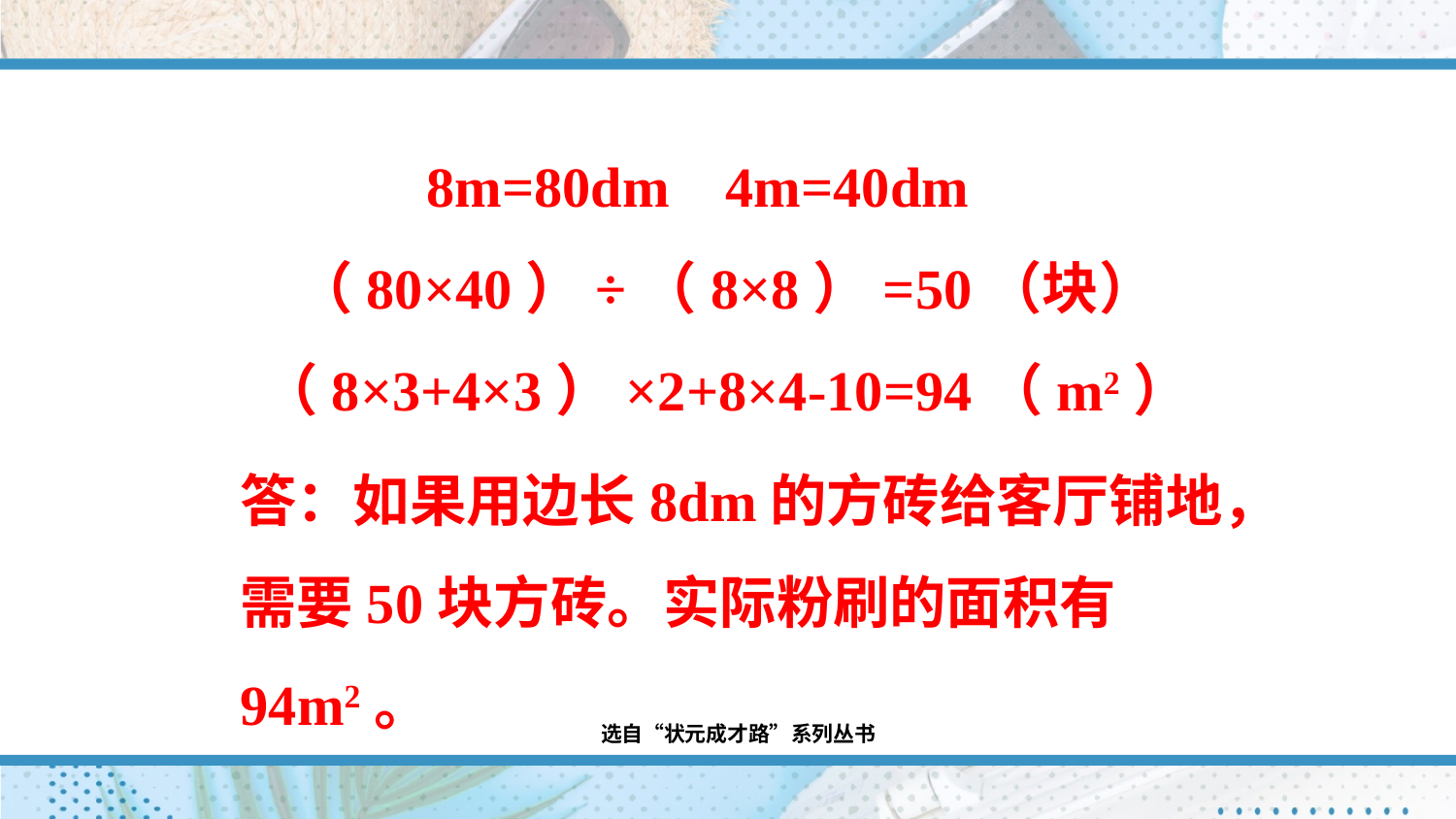

8m=80dm    4m=40dm
（80×40）÷（8×8）=50（块）
（8×3+4×3）×2+8×4-10=94（m2）
答：如果用边长8dm的方砖给客厅铺地，需要50块方砖。实际粉刷的面积有94m2。
选自“状元成才路”系列丛书